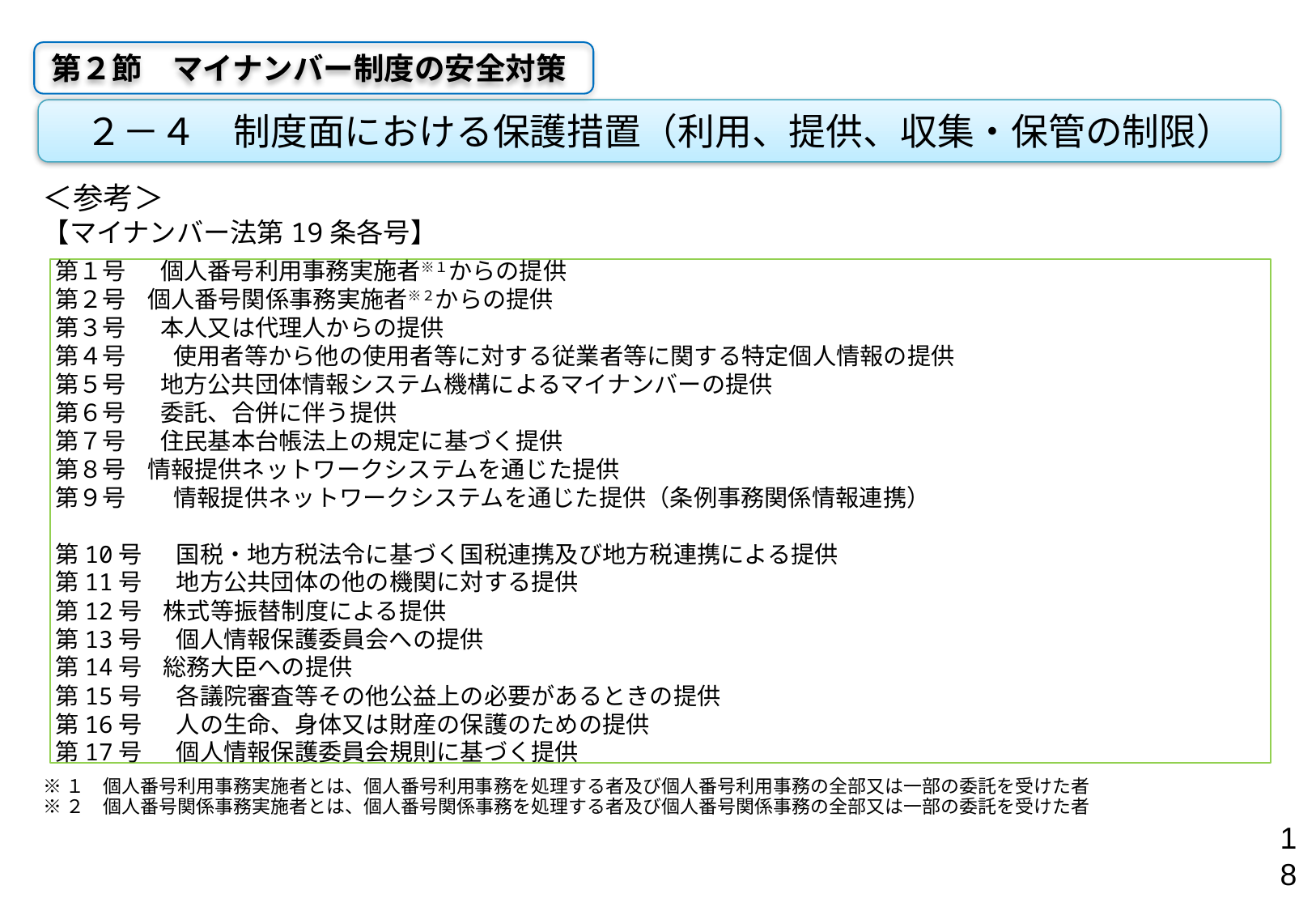

第２節　マイナンバー制度の安全対策
２－４　制度面における保護措置（利用、提供、収集・保管の制限）
＜参考＞
【マイナンバー法第19条各号】
第１号　  個人番号利用事務実施者※１からの提供
第２号    個人番号関係事務実施者※２からの提供
第３号　  本人又は代理人からの提供
第４号　　使用者等から他の使用者等に対する従業者等に関する特定個人情報の提供
第５号　  地方公共団体情報システム機構によるマイナンバーの提供
第６号　  委託、合併に伴う提供
第７号　  住民基本台帳法上の規定に基づく提供
第８号    情報提供ネットワークシステムを通じた提供
第９号　　情報提供ネットワークシステムを通じた提供（条例事務関係情報連携）
第10号　  国税・地方税法令に基づく国税連携及び地方税連携による提供
第11号　  地方公共団体の他の機関に対する提供
第12号    株式等振替制度による提供
第13号　  個人情報保護委員会への提供
第14号    総務大臣への提供
第15号　  各議院審査等その他公益上の必要があるときの提供
第16号　  人の生命、身体又は財産の保護のための提供
第17号　  個人情報保護委員会規則に基づく提供
※１　個人番号利用事務実施者とは、個人番号利用事務を処理する者及び個人番号利用事務の全部又は一部の委託を受けた者
※２　個人番号関係事務実施者とは、個人番号関係事務を処理する者及び個人番号関係事務の全部又は一部の委託を受けた者
18